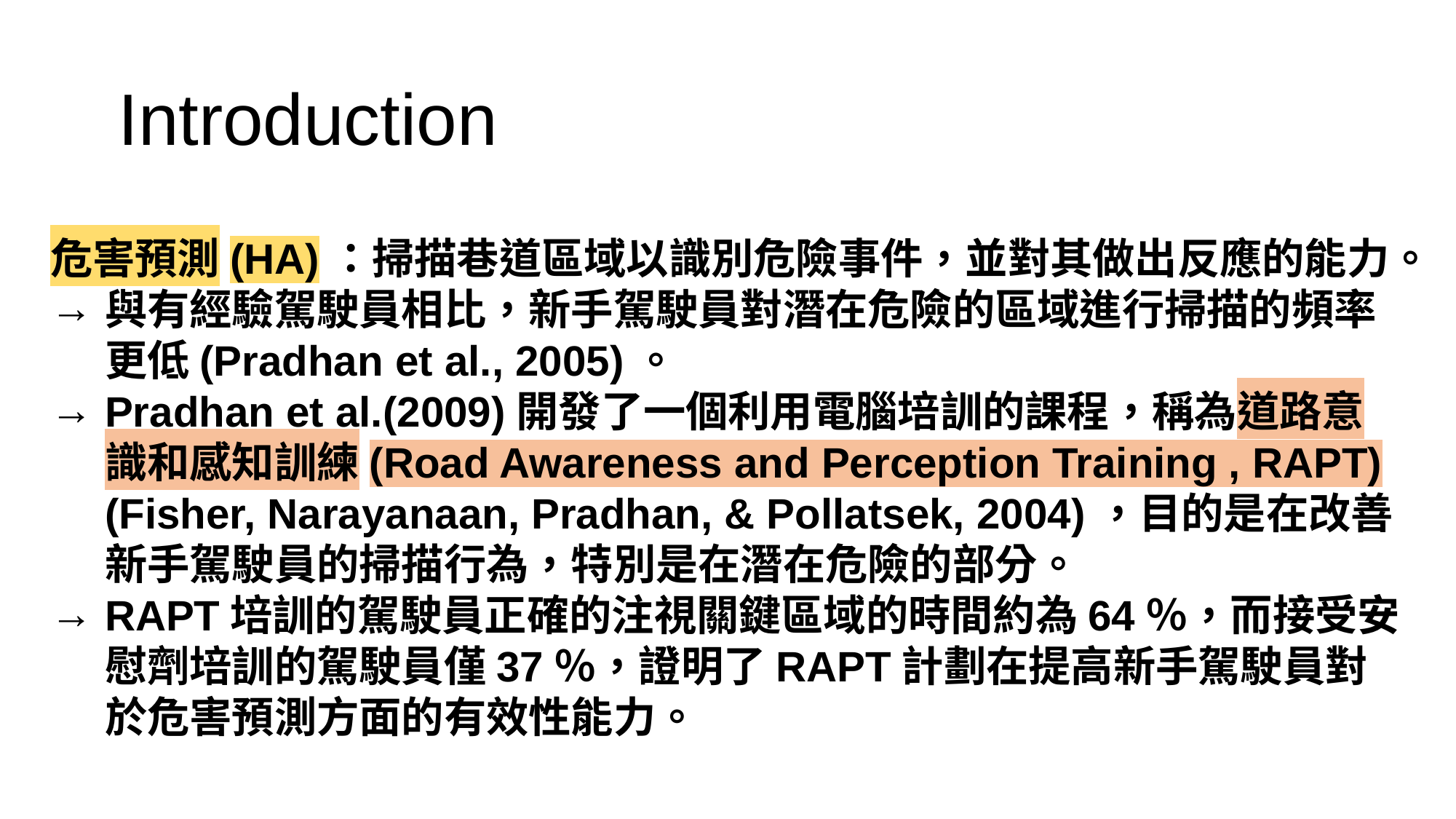

Introduction
危害預測(HA)：掃描巷道區域以識別危險事件，並對其做出反應的能力。
與有經驗駕駛員相比，新手駕駛員對潛在危險的區域進行掃描的頻率更低(Pradhan et al., 2005)。
Pradhan et al.(2009)開發了一個利用電腦培訓的課程，稱為道路意識和感知訓練(Road Awareness and Perception Training , RAPT)(Fisher, Narayanaan, Pradhan, & Pollatsek, 2004)，目的是在改善新手駕駛員的掃描行為，特別是在潛在危險的部分。
RAPT培訓的駕駛員正確的注視關鍵區域的時間約為64％，而接受安慰劑培訓的駕駛員僅37％，證明了RAPT計劃在提高新手駕駛員對於危害預測方面的有效性能力。